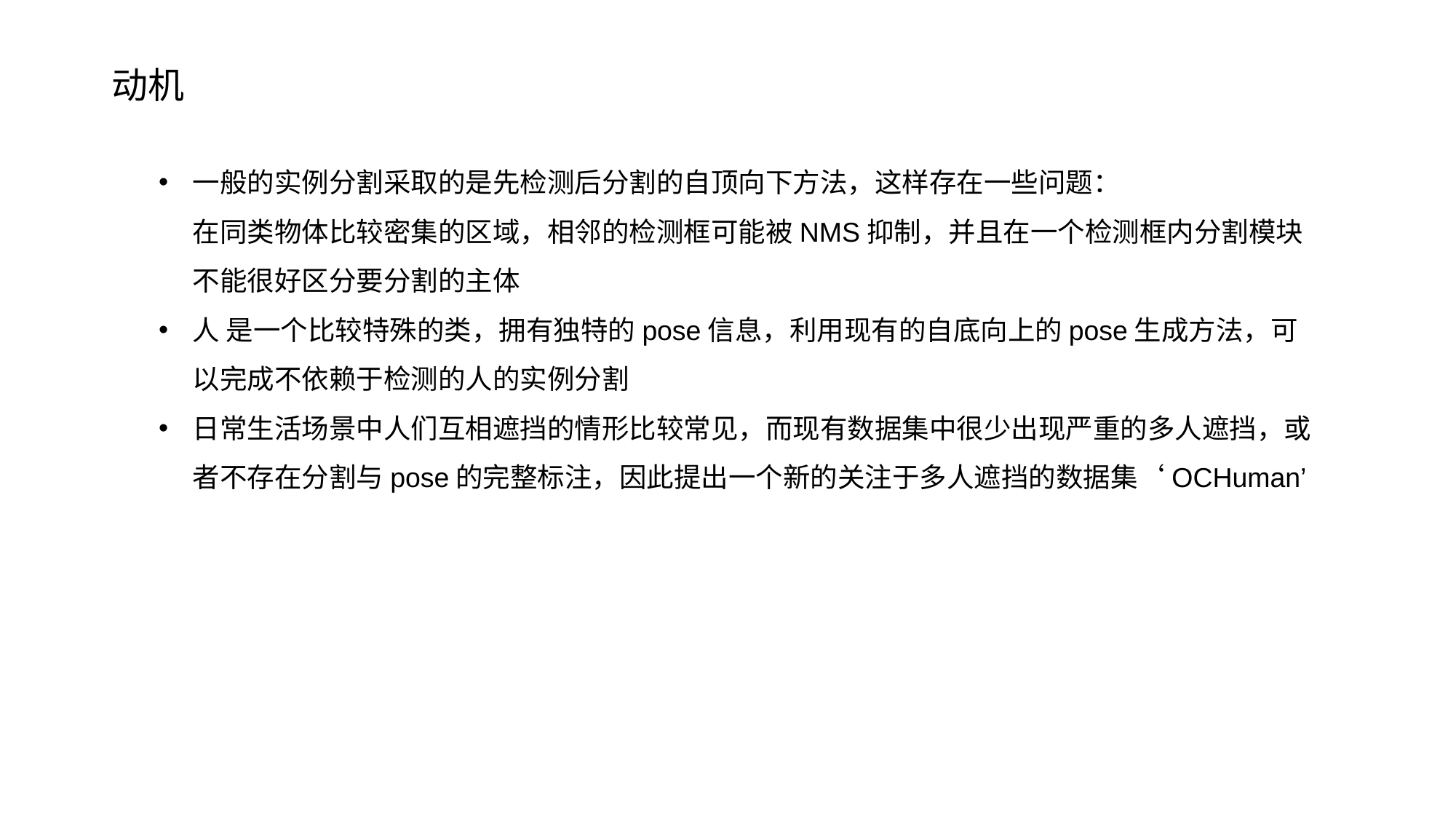

动机
一般的实例分割采取的是先检测后分割的自顶向下方法，这样存在一些问题：
在同类物体比较密集的区域，相邻的检测框可能被NMS抑制，并且在一个检测框内分割模块不能很好区分要分割的主体
人 是一个比较特殊的类，拥有独特的pose信息，利用现有的自底向上的pose生成方法，可以完成不依赖于检测的人的实例分割
日常生活场景中人们互相遮挡的情形比较常见，而现有数据集中很少出现严重的多人遮挡，或者不存在分割与pose的完整标注，因此提出一个新的关注于多人遮挡的数据集‘OCHuman’